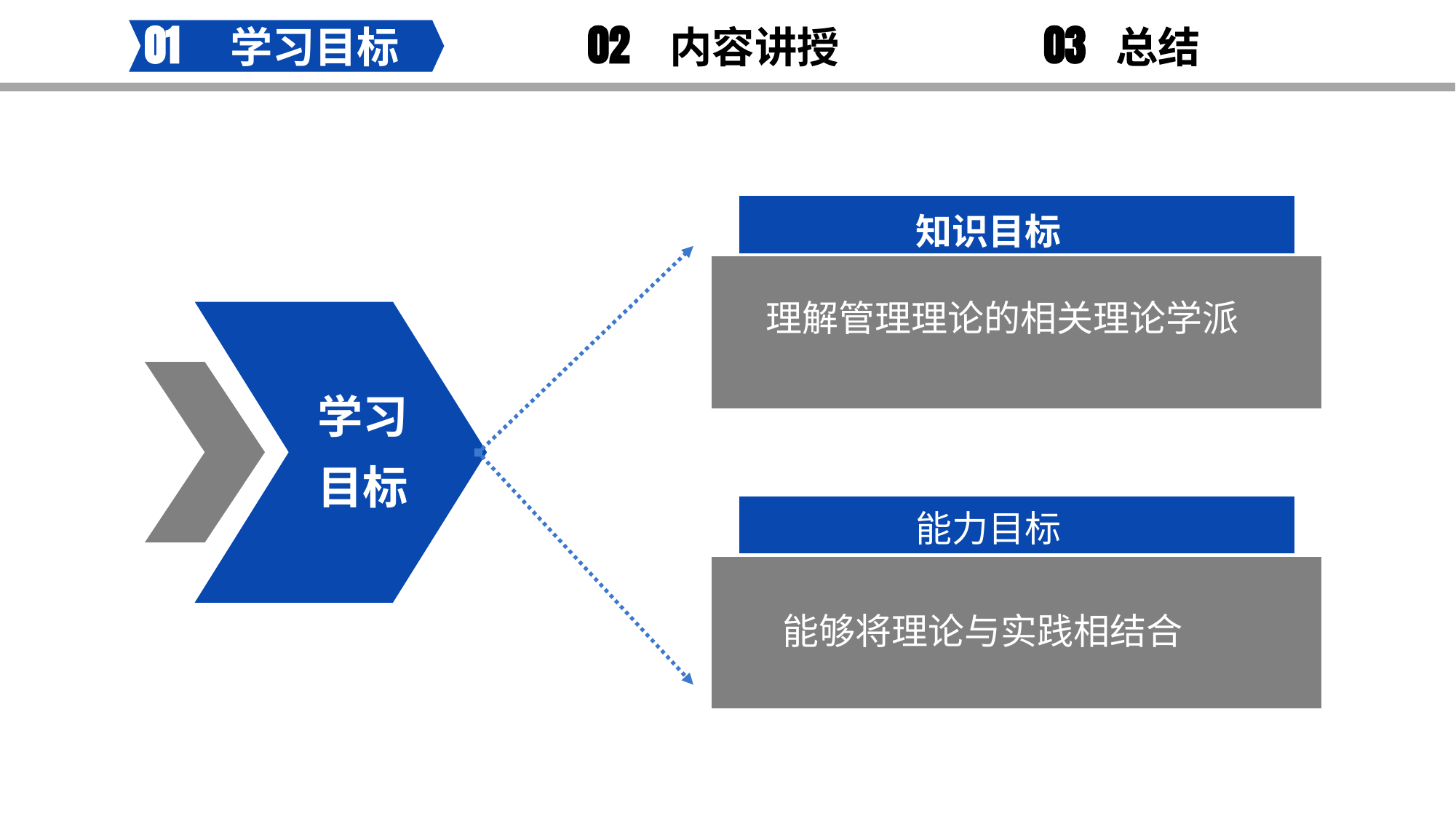

02   内容讲授
03  总结

01    学习目标

知识目标

理解管理理论的相关理论学派

学习目标
能进行有效沟通

能力目标

能够将理论与实践相结合